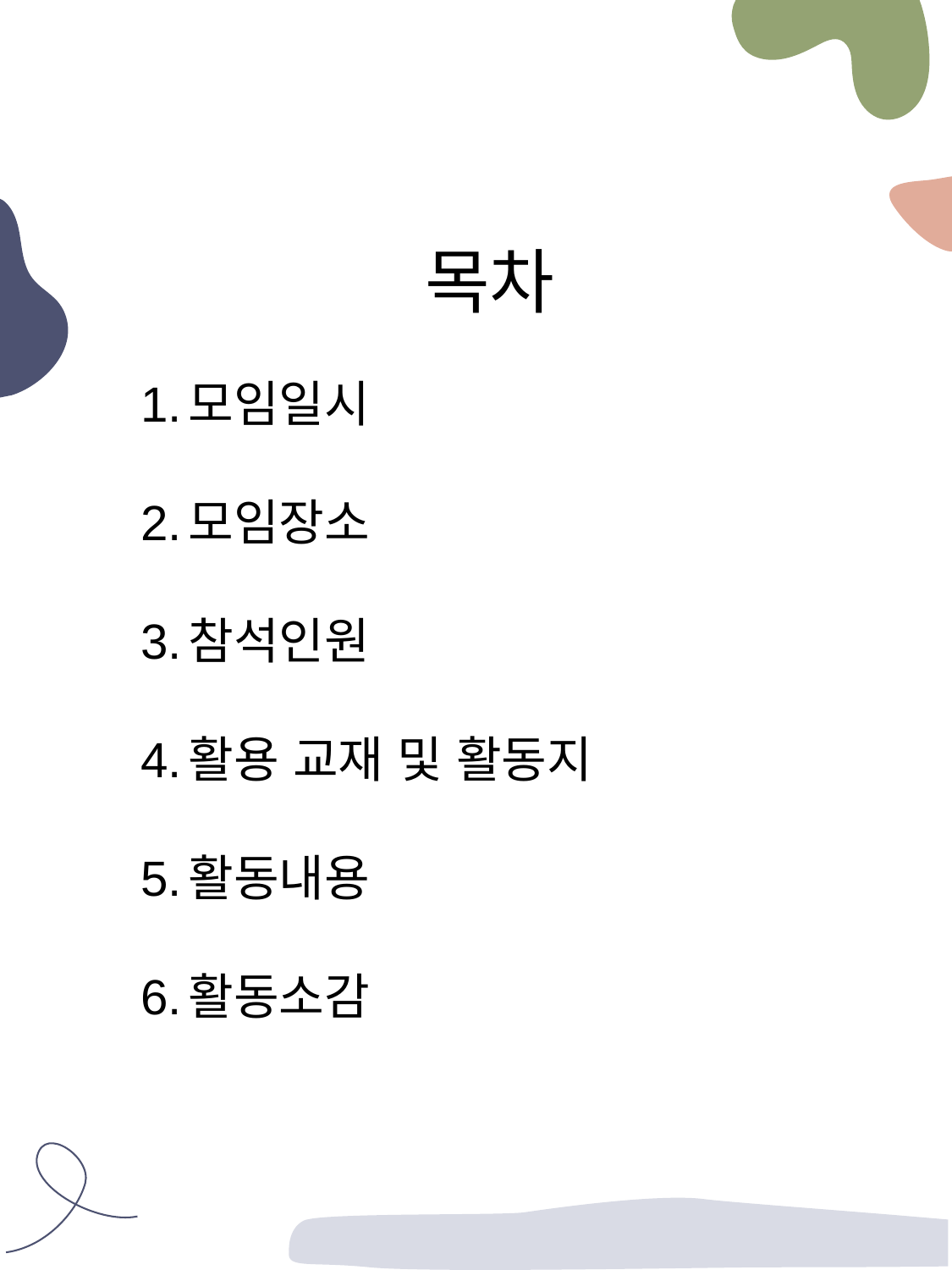

목차

모임일시
모임장소
참석인원
활용 교재 및 활동지
활동내용
활동소감